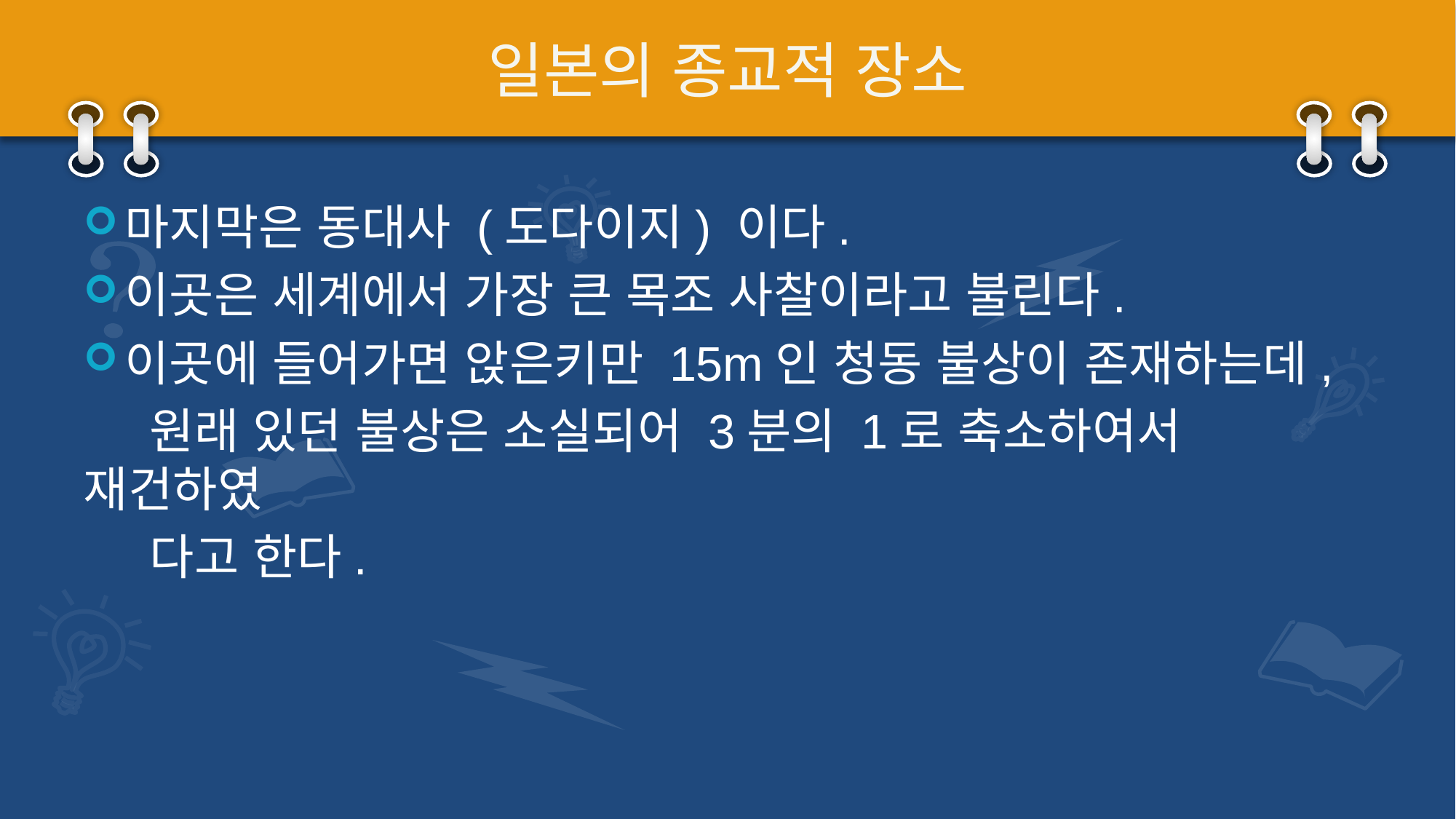

# 일본의 종교적 장소
마지막은 동대사 (도다이지) 이다.
이곳은 세계에서 가장 큰 목조 사찰이라고 불린다.
이곳에 들어가면 앉은키만 15m인 청동 불상이 존재하는데,
    원래 있던 불상은 소실되어 3분의 1로 축소하여서 재건하였
    다고 한다.